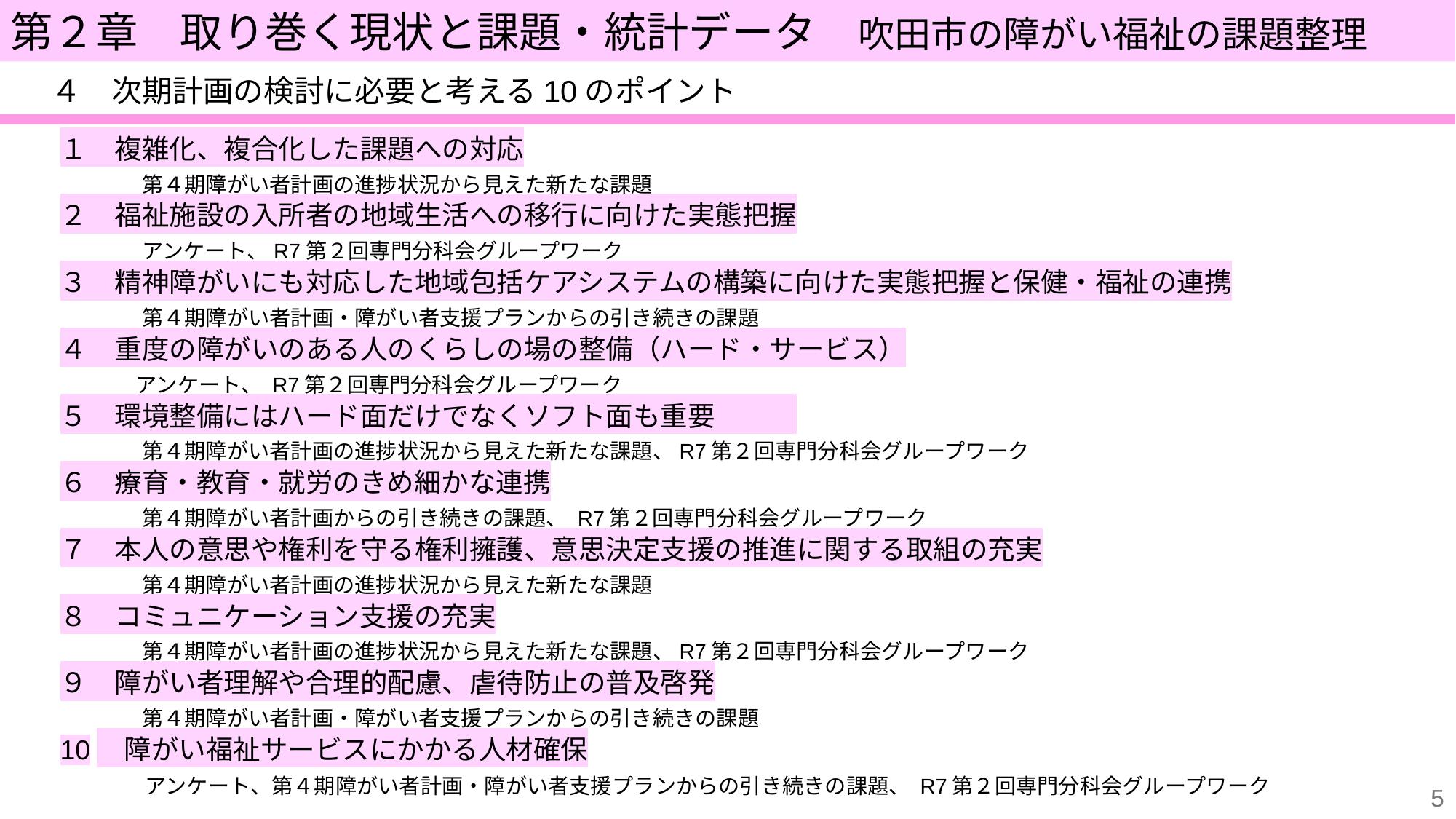

第２章　取り巻く現状と課題・統計データ　吹田市の障がい福祉の課題整理
４　次期計画の検討に必要と考える10のポイント

１　複雑化、複合化した課題への対応
　　　第４期障がい者計画の進捗状況から見えた新たな課題
２　福祉施設の入所者の地域生活への移行に向けた実態把握
　　　アンケート、R7第２回専門分科会グループワーク
３　精神障がいにも対応した地域包括ケアシステムの構築に向けた実態把握と保健・福祉の連携
　　　第４期障がい者計画・障がい者支援プランからの引き続きの課題
４　重度の障がいのある人のくらしの場の整備（ハード・サービス）
　　　アンケート、 R7第２回専門分科会グループワーク
５　環境整備にはハード面だけでなくソフト面も重要
　　　第４期障がい者計画の進捗状況から見えた新たな課題、R7第２回専門分科会グループワーク
６　療育・教育・就労のきめ細かな連携
　　　第４期障がい者計画からの引き続きの課題、 R7第２回専門分科会グループワーク
７　本人の意思や権利を守る権利擁護、意思決定支援の推進に関する取組の充実
　　　第４期障がい者計画の進捗状況から見えた新たな課題
８　コミュニケーション支援の充実
　　　第４期障がい者計画の進捗状況から見えた新たな課題、R7第２回専門分科会グループワーク
９　障がい者理解や合理的配慮、虐待防止の普及啓発
　　　第４期障がい者計画・障がい者支援プランからの引き続きの課題
10　障がい福祉サービスにかかる人材確保
　　　　アンケート、第４期障がい者計画・障がい者支援プランからの引き続きの課題、 R7第２回専門分科会グループワーク
5